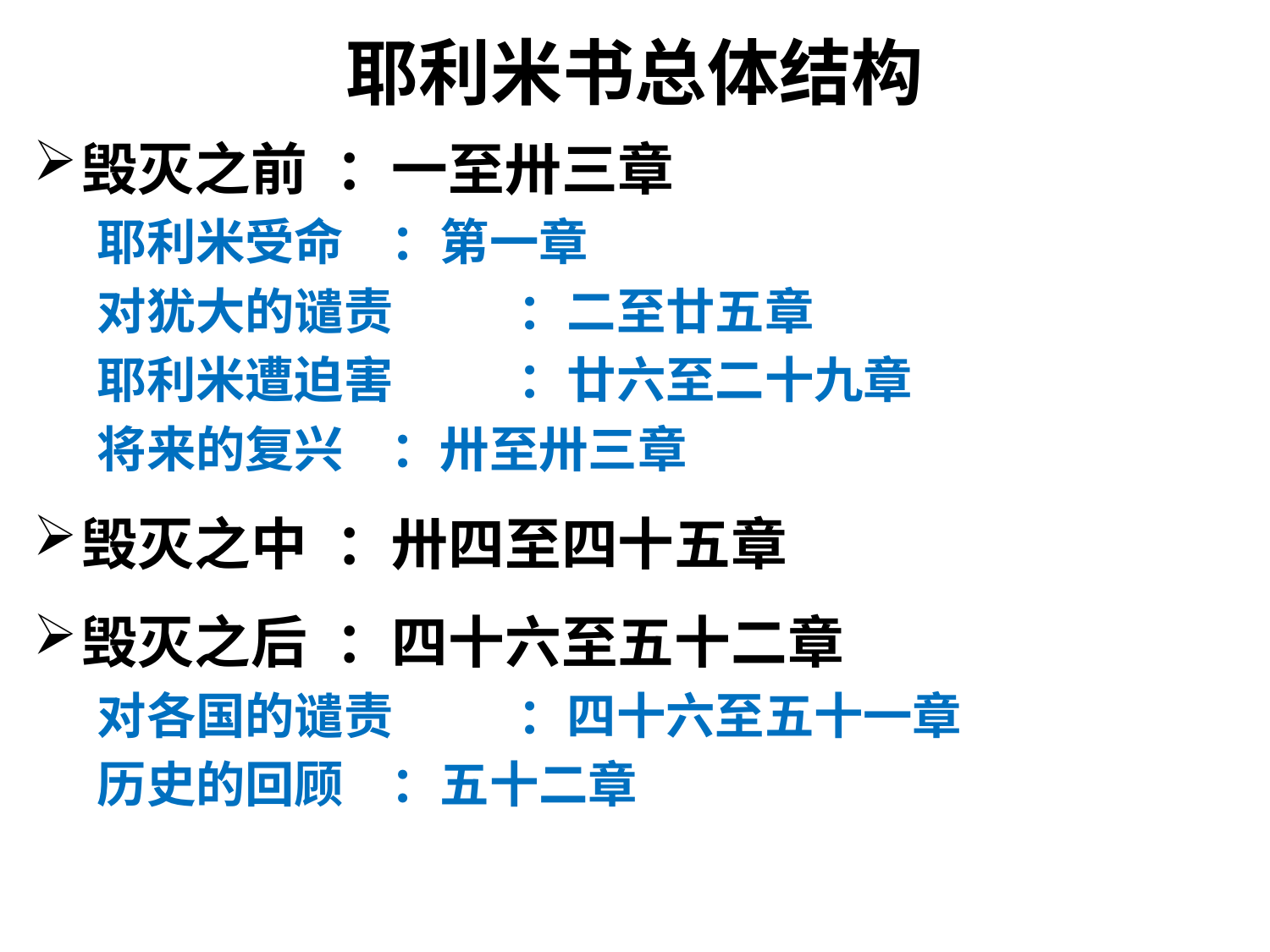

# 耶利米书总体结构
毁灭之前	：一至卅三章
耶利米受命	：第一章
对犹大的谴责	：二至廿五章
耶利米遭迫害	：廿六至二十九章
将来的复兴	：卅至卅三章

毁灭之中	：卅四至四十五章

毁灭之后	：四十六至五十二章
对各国的谴责	：四十六至五十一章
历史的回顾	：五十二章